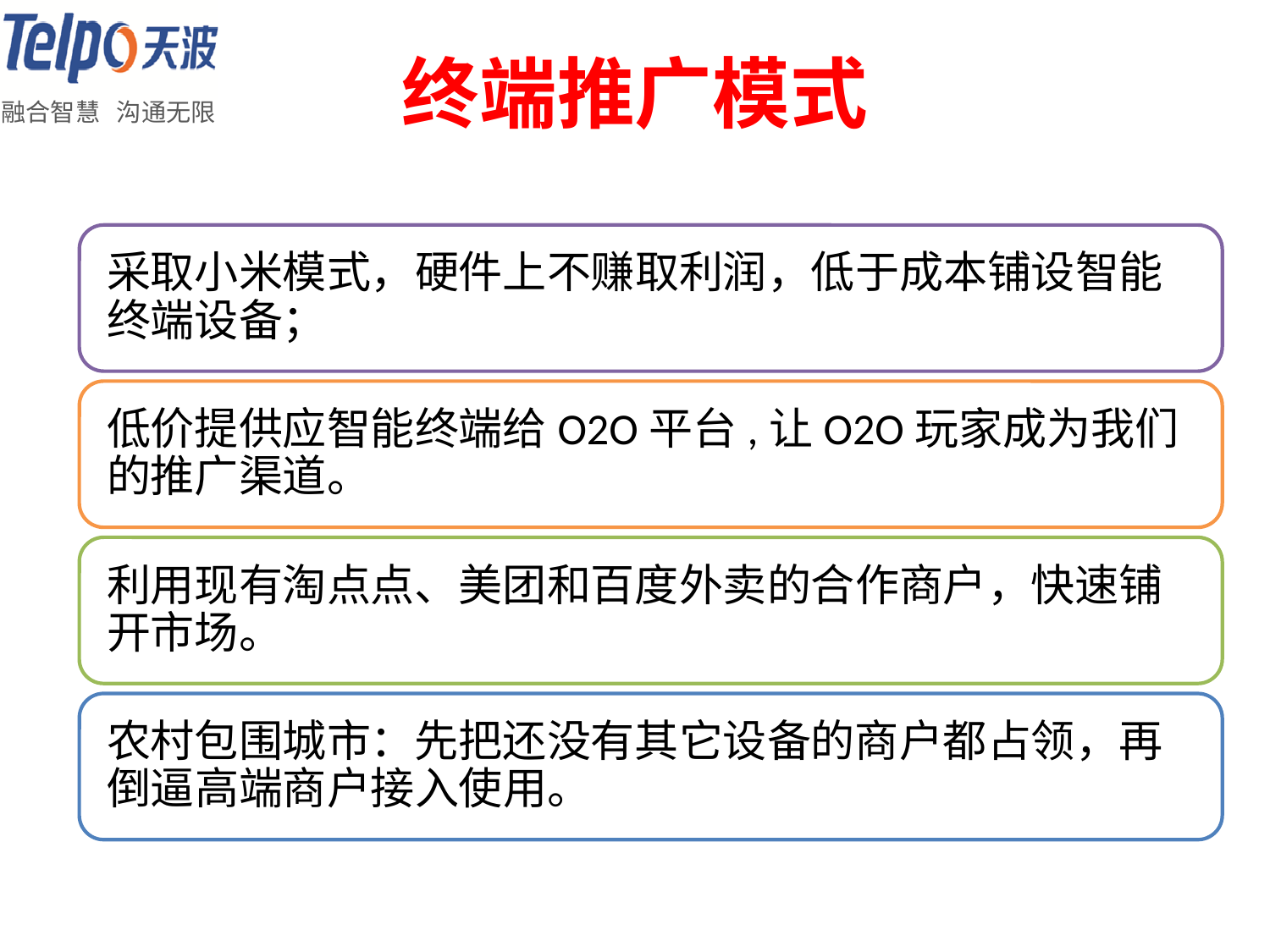

终端推广模式
采取小米模式，硬件上不赚取利润，低于成本铺设智能终端设备；
低价提供应智能终端给O2O平台,让O2O玩家成为我们的推广渠道。
利用现有淘点点、美团和百度外卖的合作商户，快速铺开市场。
农村包围城市：先把还没有其它设备的商户都占领，再倒逼高端商户接入使用。